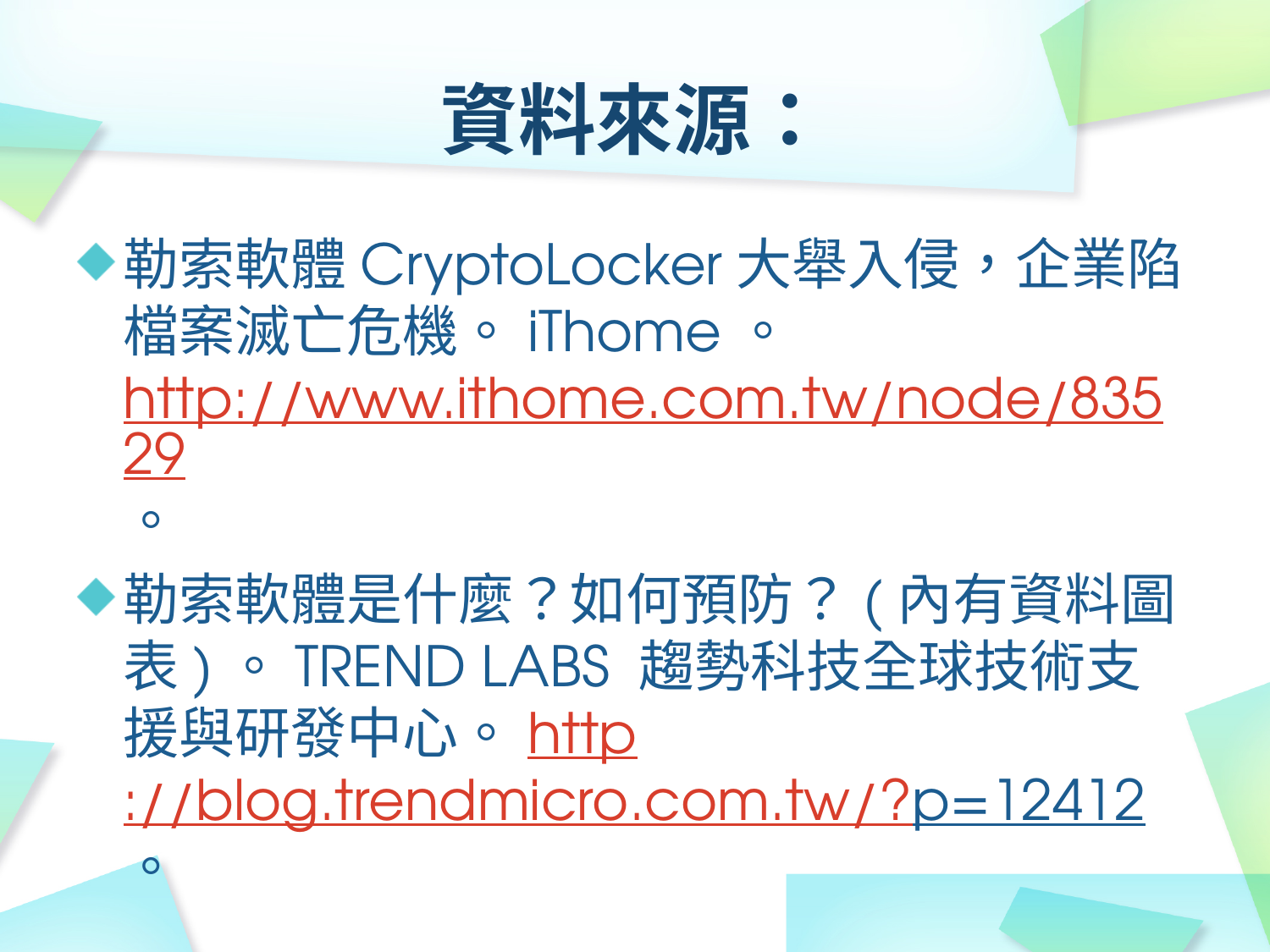

# 資料來源：
勒索軟體CryptoLocker大舉入侵，企業陷檔案滅亡危機。iThome。http://www.ithome.com.tw/node/83529。
勒索軟體是什麼？如何預防？(內有資料圖表)。TREND LABS 趨勢科技全球技術支援與研發中心。http://blog.trendmicro.com.tw/?p=12412。